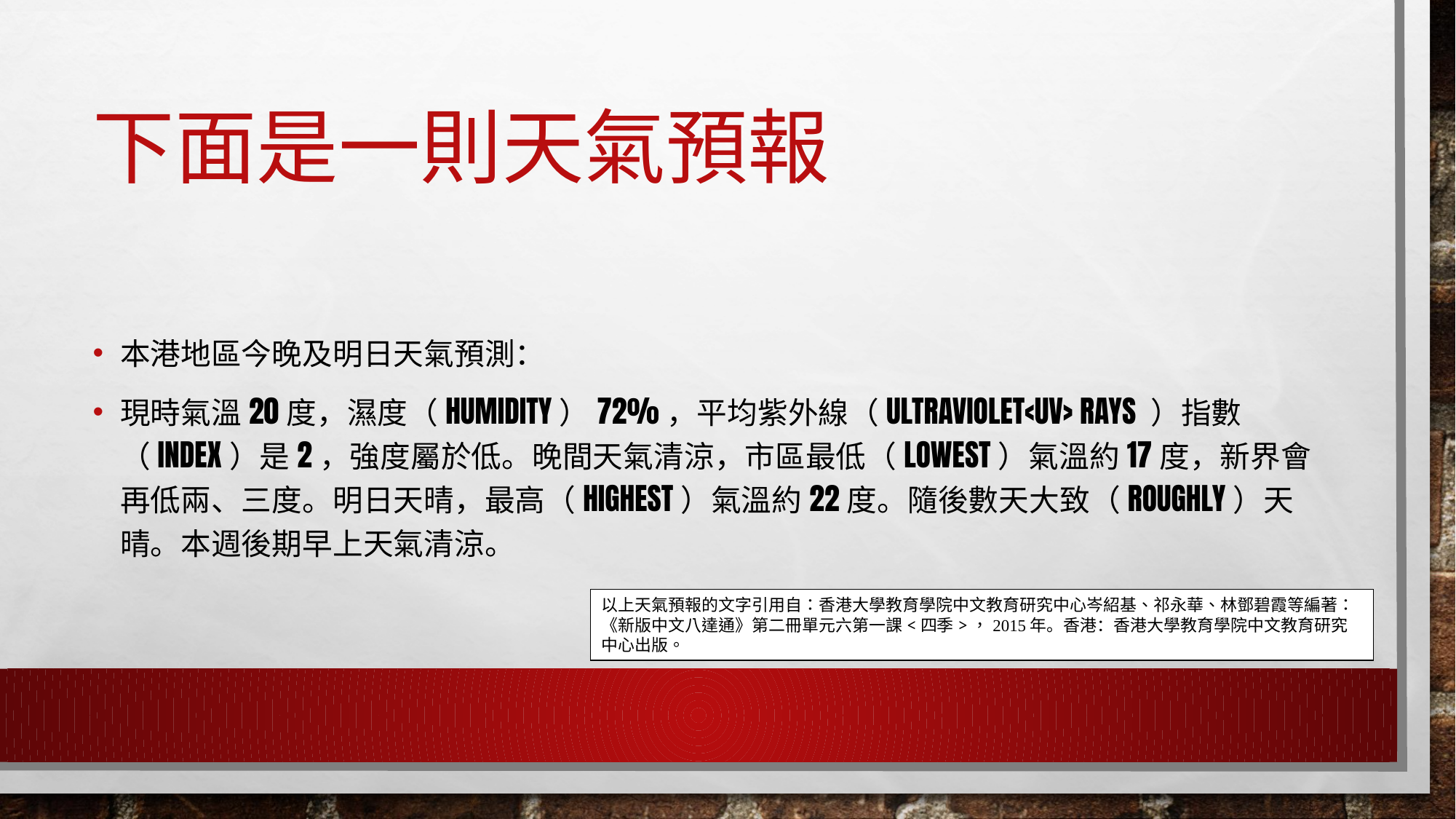

# 下面是一則天氣預報
本港地區今晚及明日天氣預測：
現時氣溫20度，濕度（HUMIDITY）72%，平均紫外線（ULTRAVIOLET<UV> RAYS ）指數（INDEX）是2，強度屬於低。晚間天氣清涼，市區最低（LOWEST）氣溫約17度，新界會再低兩、三度。明日天晴，最高（HIGHEST）氣溫約22度。隨後數天大致（ROUGHLY）天晴。本週後期早上天氣清涼。
以上天氣預報的文字引用自：香港大學教育學院中文教育研究中心岑紹基、祁永華、林鄧碧霞等編著：《新版中文八達通》第二冊單元六第一課<四季>，2015年。香港：香港大學教育學院中文教育研究中心出版。